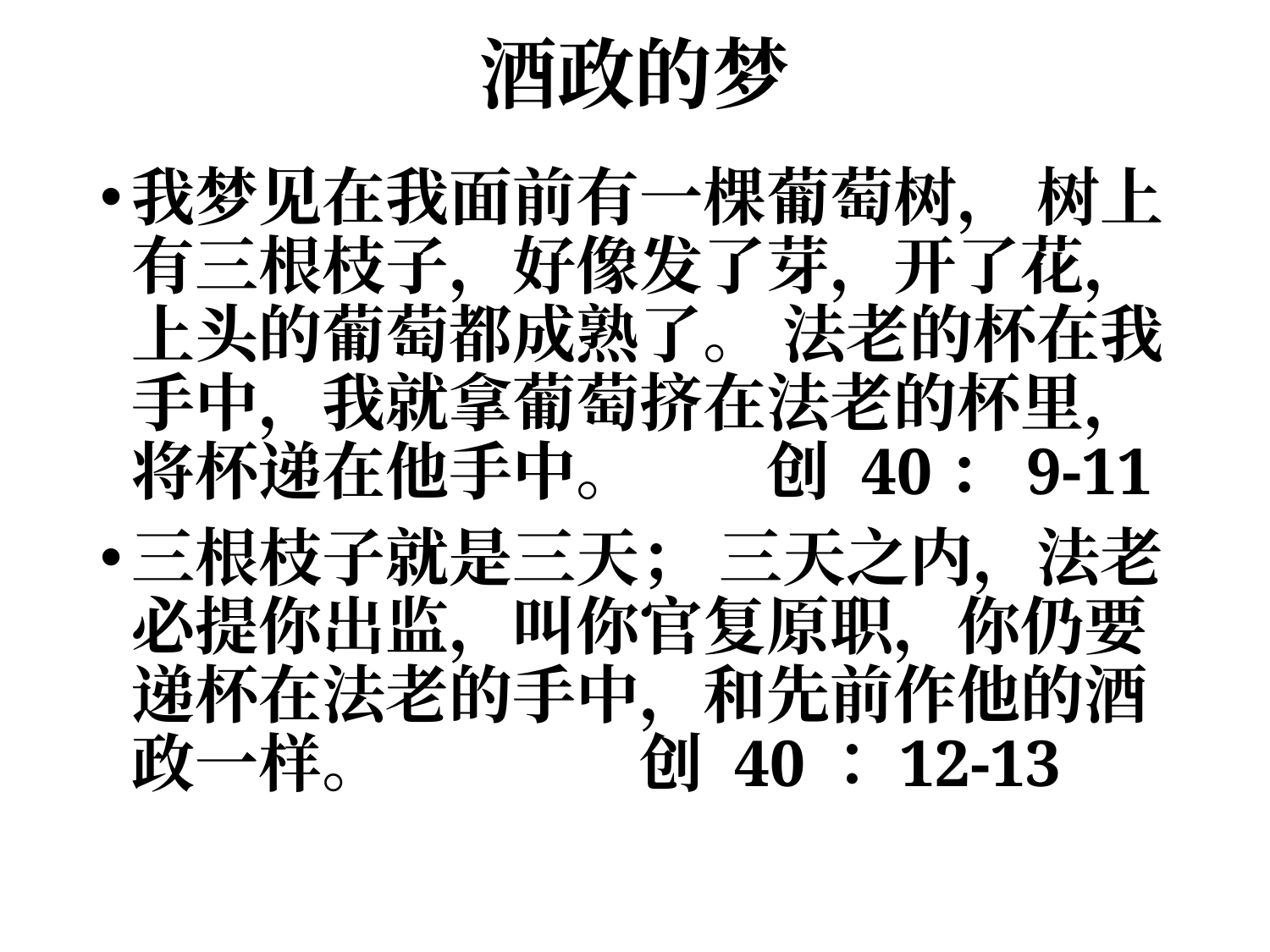

# 酒政的梦
我梦见在我面前有一棵葡萄树， 树上有三根枝子，好像发了芽，开了花，上头的葡萄都成熟了。 法老的杯在我手中，我就拿葡萄挤在法老的杯里，将杯递在他手中。	创 40：9-11
三根枝子就是三天； 三天之内，法老必提你出监，叫你官复原职，你仍要递杯在法老的手中，和先前作他的酒政一样。 		创 40：12-13